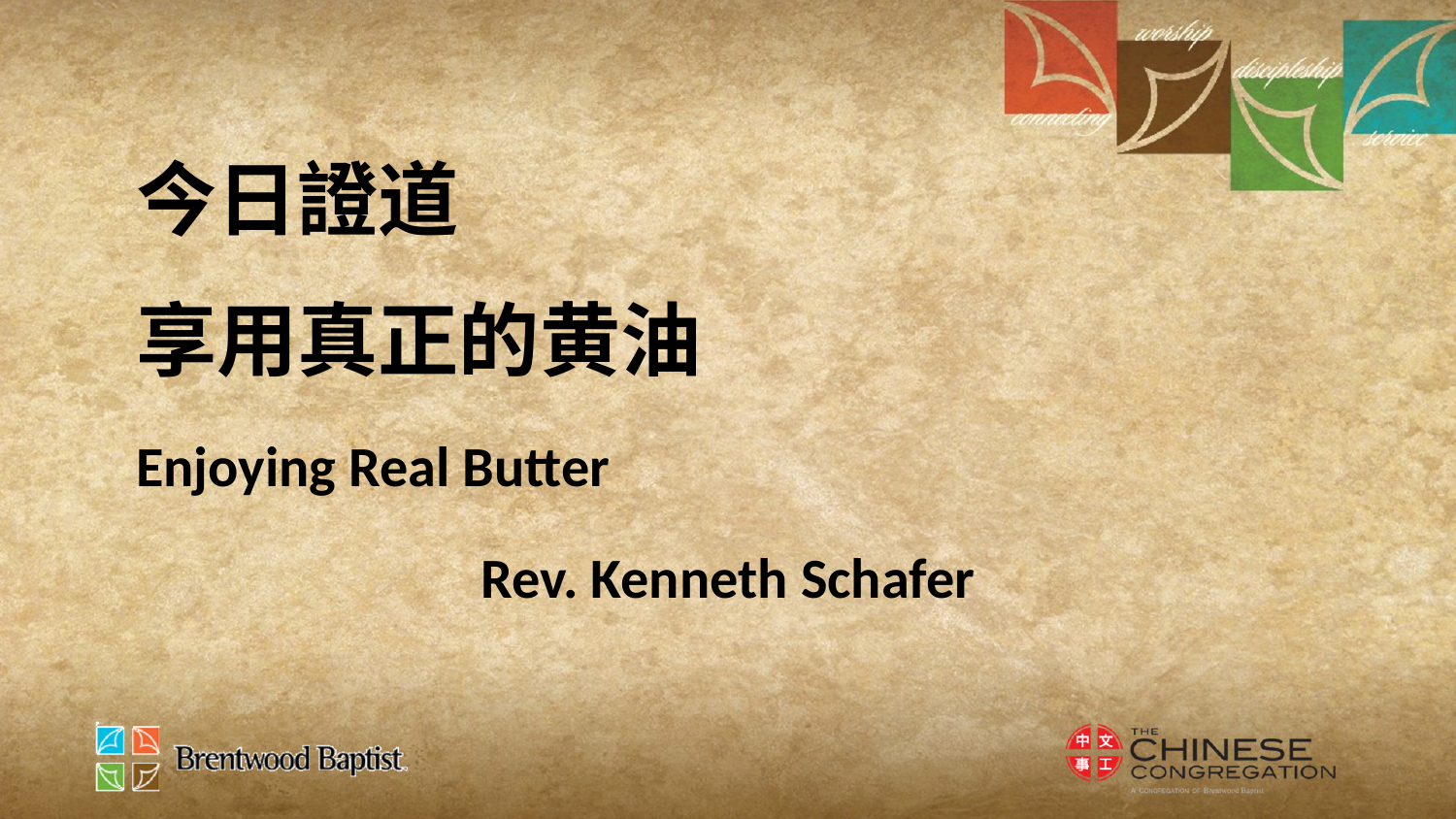

今日證道

享用真正的黄油

Enjoying Real Butter

Rev. Kenneth Schafer